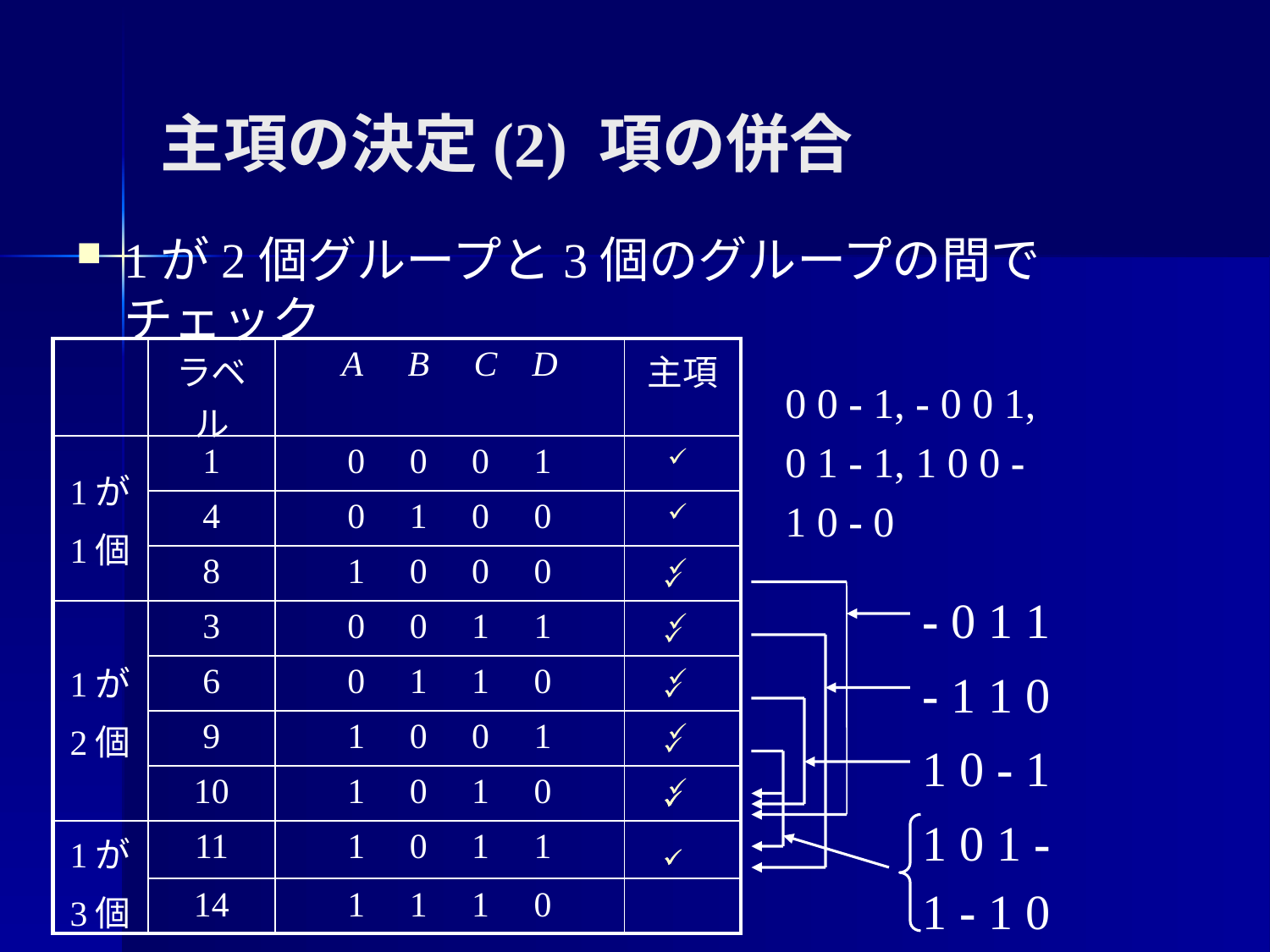

# 主項の決定(2) 項の併合
1が2個グループと3個のグループの間でチェック
|  | ラベル | A B C D | 主項 |
| --- | --- | --- | --- |
| 1が 1個 | 1 | 0 0 0 1 |  |
|  | 4 | 0 1 0 0 |  |
|  | 8 | 1 0 0 0 |  |
| 1が 2個 | 3 | 0 0 1 1 |  |
|  | 6 | 0 1 1 0 |  |
|  | 9 | 1 0 0 1 |  |
|  | 10 | 1 0 1 0 |  |
| 1が 3個 | 11 | 1 0 1 1 |  |
|  | 14 | 1 1 1 0 |  |
0 0 - 1, - 0 0 1,
0 1 - 1, 1 0 0 -
1 0 - 0

- 0 1 1

- 1 1 0

1 0 - 1

1 0 1 -
1 - 1 0